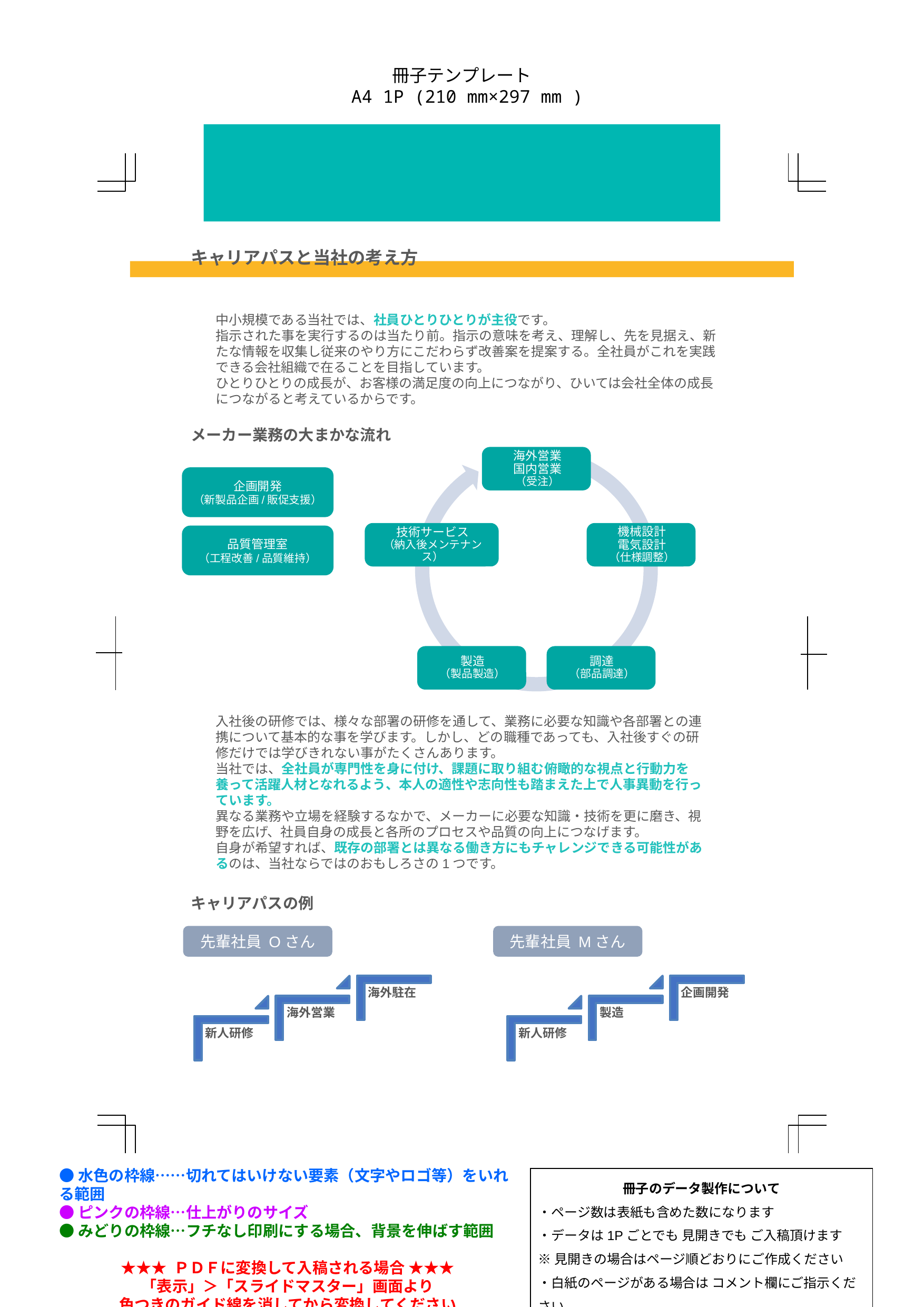

キャリアパスと当社の考え方

中小規模である当社では、社員ひとりひとりが主役です。
指示された事を実行するのは当たり前。指示の意味を考え、理解し、先を見据え、新たな情報を収集し従来のやり方にこだわらず改善案を提案する。全社員がこれを実践
できる会社組織で在ることを目指しています。
ひとりひとりの成長が、お客様の満足度の向上につながり、ひいては会社全体の成長につながると考えているからです。
メーカー業務の大まかな流れ
海外営業
国内営業
（受注）
機械設計
電気設計
（仕様調整）
調達
（部品調達）
製造
（製品製造）
技術サービス
（納入後メンテナンス）
企画開発
（新製品企画/販促支援）
品質管理室
（工程改善/品質維持）
入社後の研修では、様々な部署の研修を通して、業務に必要な知識や各部署との連携について基本的な事を学びます。しかし、どの職種であっても、入社後すぐの研修だけでは学びきれない事がたくさんあります。
当社では、全社員が専門性を身に付け、課題に取り組む俯瞰的な視点と行動力を養って活躍人材となれるよう、本人の適性や志向性も踏まえた上で人事異動を行っています。
異なる業務や立場を経験するなかで、メーカーに必要な知識・技術を更に磨き、視野を広げ、社員自身の成長と各所のプロセスや品質の向上につなげます。
自身が希望すれば、既存の部署とは異なる働き方にもチャレンジできる可能性があるのは、当社ならではのおもしろさの1つです。
キャリアパスの例
新人研修
海外営業
海外駐在
新人研修
製造
企画開発
先輩社員 Oさん
先輩社員 Mさん